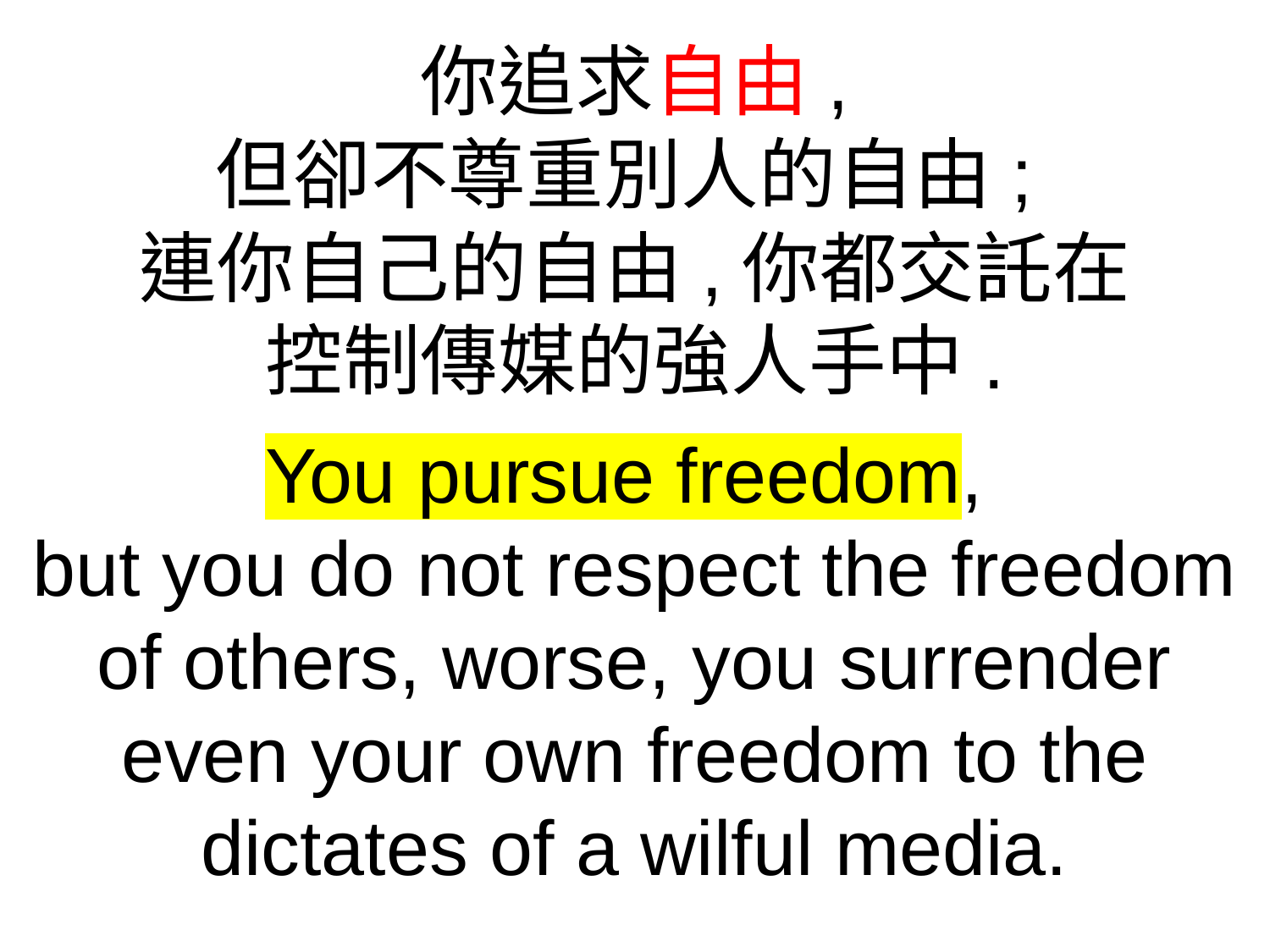

你追求自由,
但卻不尊重別人的自由;
連你自己的自由,你都交託在
控制傳媒的強人手中.
You pursue freedom,
but you do not respect the freedom of others, worse, you surrender even your own freedom to the dictates of a wilful media.